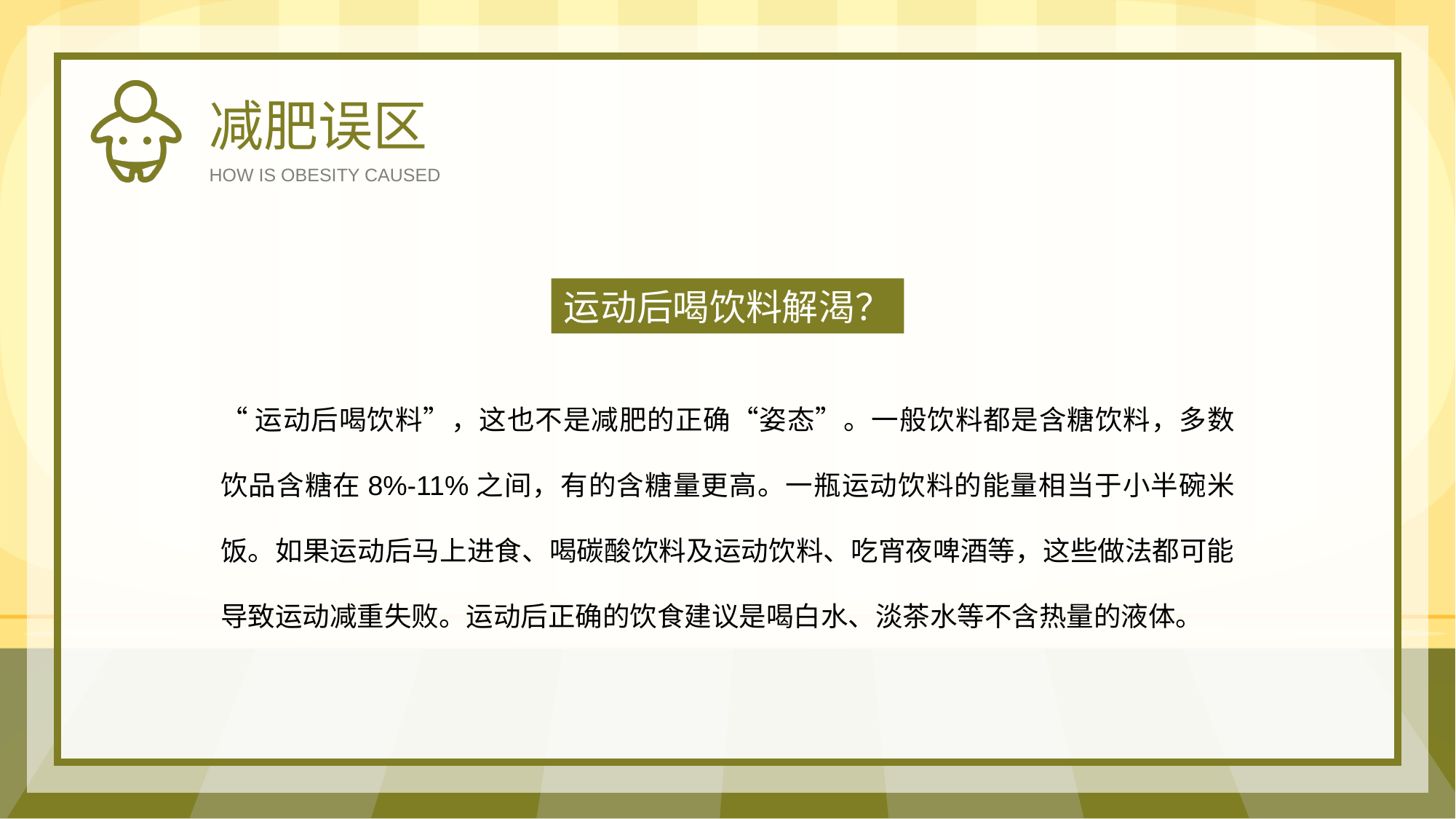

减肥误区
HOW IS OBESITY CAUSED
运动后喝饮料解渴？
“运动后喝饮料”，这也不是减肥的正确“姿态”。一般饮料都是含糖饮料，多数饮品含糖在8%-11%之间，有的含糖量更高。一瓶运动饮料的能量相当于小半碗米饭。如果运动后马上进食、喝碳酸饮料及运动饮料、吃宵夜啤酒等，这些做法都可能导致运动减重失败。运动后正确的饮食建议是喝白水、淡茶水等不含热量的液体。